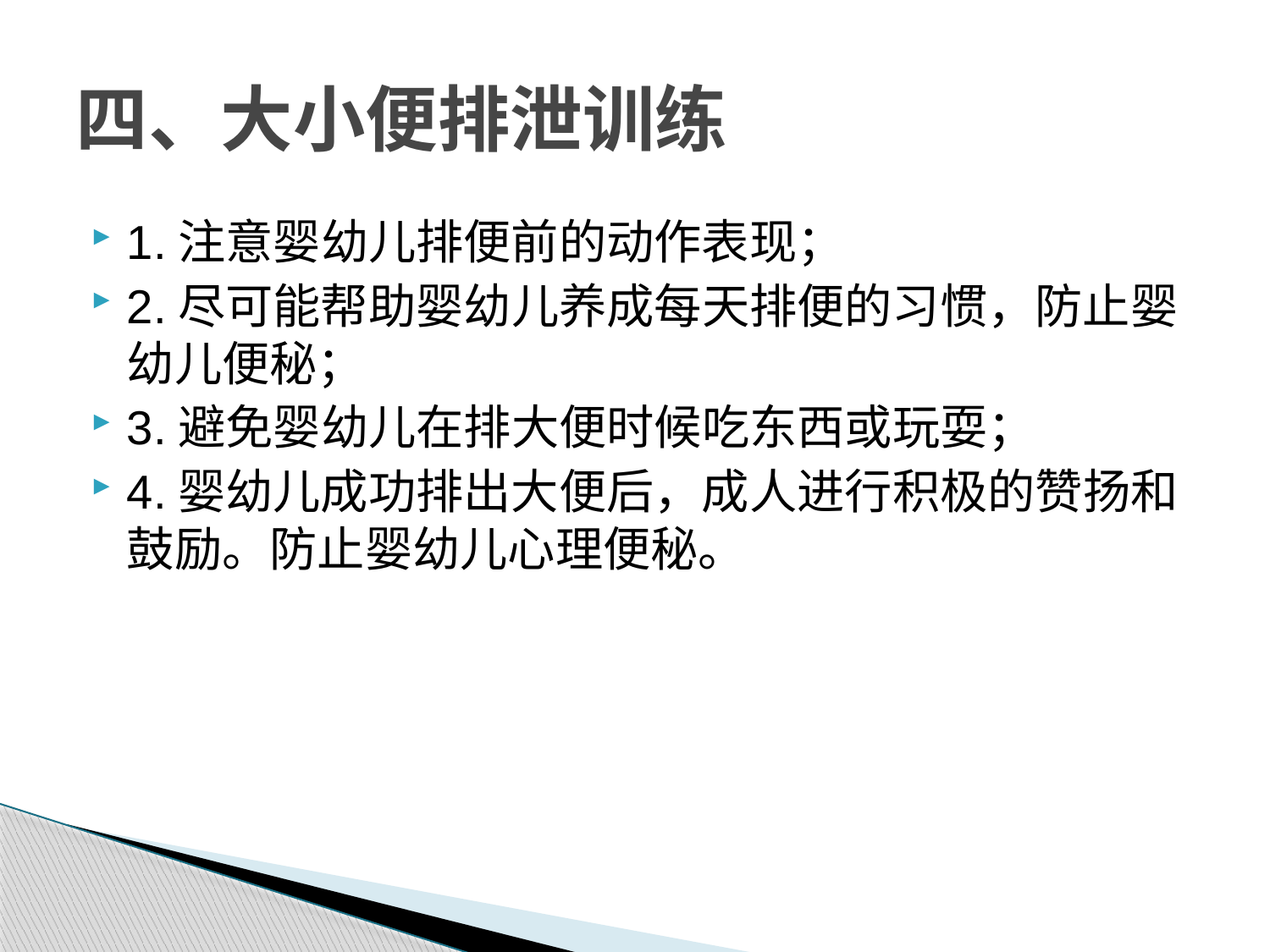

# 四、大小便排泄训练
1.注意婴幼儿排便前的动作表现；
2.尽可能帮助婴幼儿养成每天排便的习惯，防止婴幼儿便秘；
3.避免婴幼儿在排大便时候吃东西或玩耍；
4.婴幼儿成功排出大便后，成人进行积极的赞扬和鼓励。防止婴幼儿心理便秘。